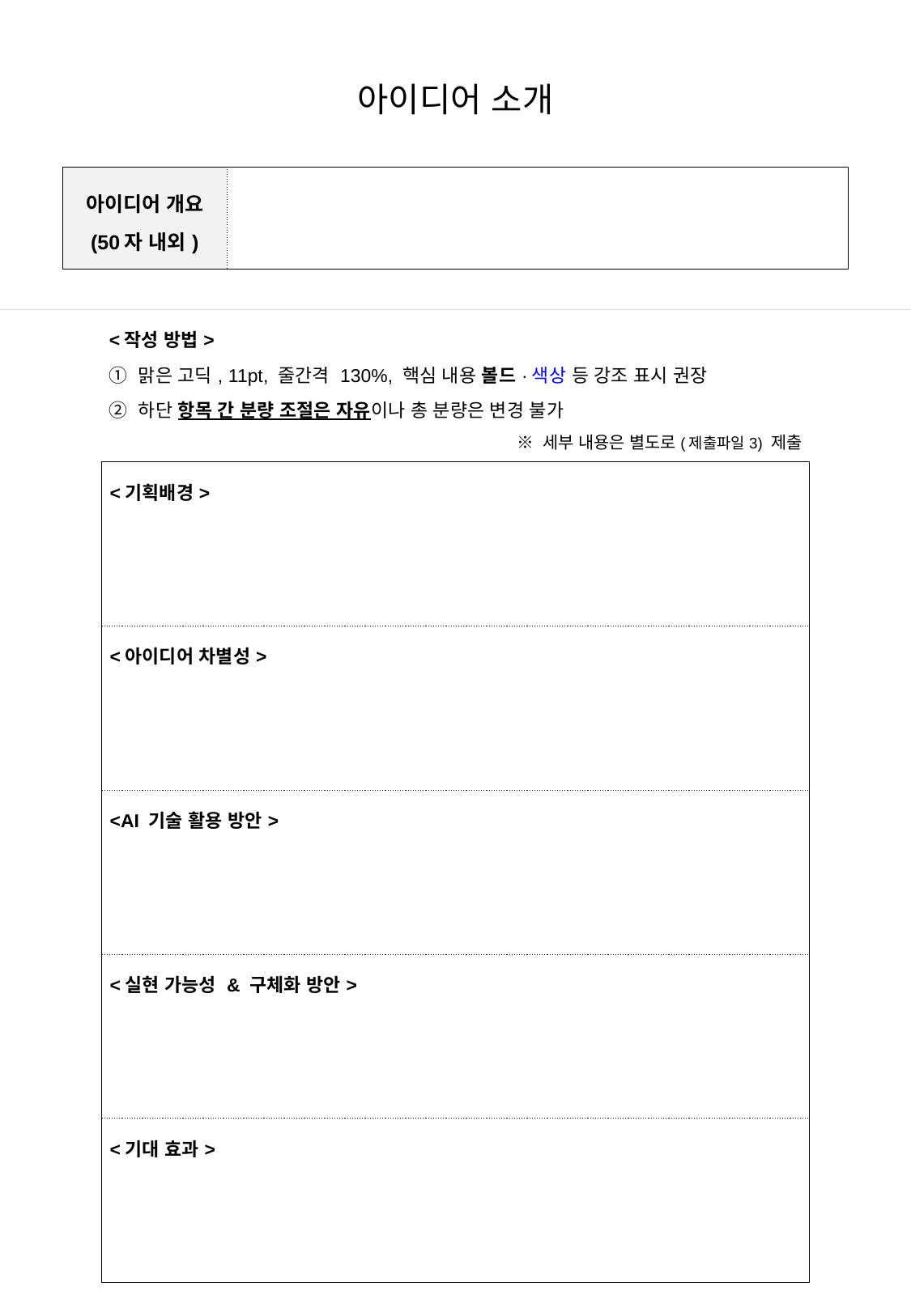

아이디어 소개
| 아이디어 개요 (50자 내외) |  |
| --- | --- |
| <작성 방법> ① 맑은 고딕, 11pt, 줄간격 130%, 핵심 내용 볼드·색상 등 강조 표시 권장 ② 하단 항목 간 분량 조절은 자유이나 총 분량은 변경 불가 ※ 세부 내용은 별도로(제출파일3) 제출 |
| --- |
| <기획배경> |
| <아이디어 차별성> |
| <AI 기술 활용 방안> |
| <실현 가능성 & 구체화 방안> |
| <기대 효과> |